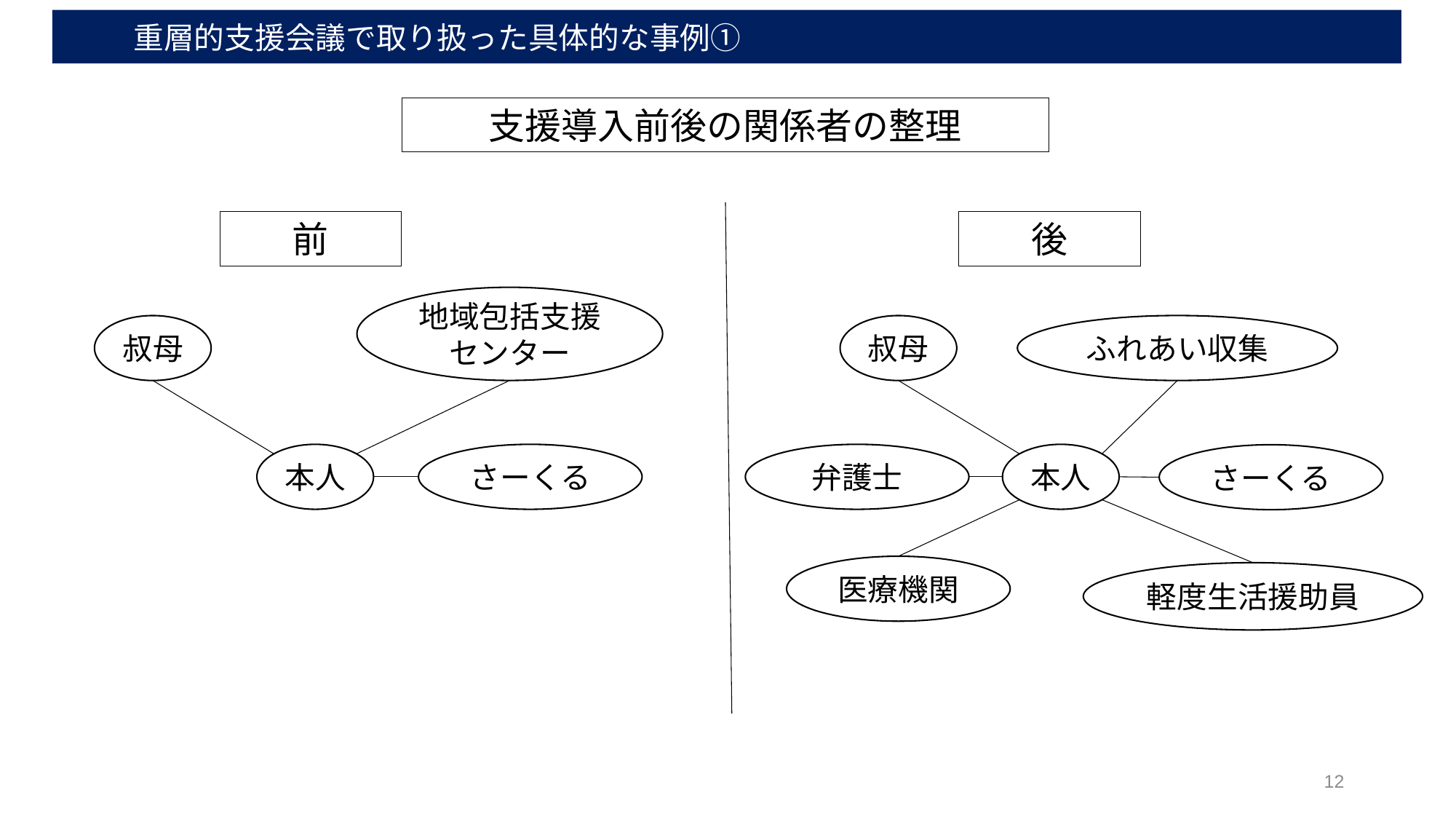

重層的支援会議で取り扱った具体的な事例①
支援導入前後の関係者の整理
前
後
地域包括支援センター
ふれあい収集
叔母
叔母
本人
さーくる
弁護士
本人
さーくる
医療機関
軽度生活援助員
12